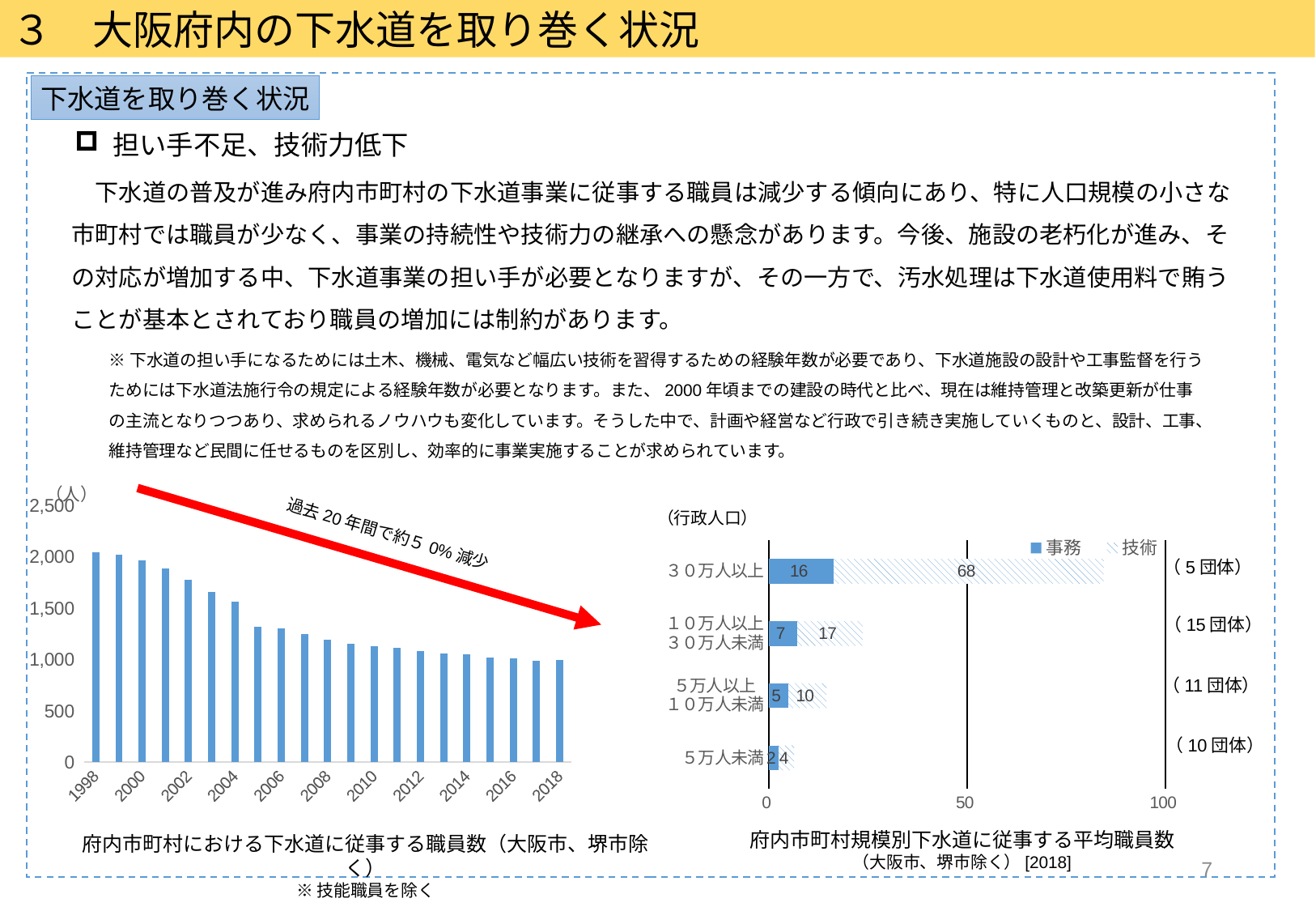

３　大阪府内の下水道を取り巻く状況

下水道を取り巻く状況
担い手不足、技術力低下
　下水道の普及が進み府内市町村の下水道事業に従事する職員は減少する傾向にあり、特に人口規模の小さな市町村では職員が少なく、事業の持続性や技術力の継承への懸念があります。今後、施設の老朽化が進み、その対応が増加する中、下水道事業の担い手が必要となりますが、その一方で、汚水処理は下水道使用料で賄うことが基本とされており職員の増加には制約があります。
※下水道の担い手になるためには土木、機械、電気など幅広い技術を習得するための経験年数が必要であり、下水道施設の設計や工事監督を行うためには下水道法施行令の規定による経験年数が必要となります。また、2000年頃までの建設の時代と比べ、現在は維持管理と改築更新が仕事の主流となりつつあり、求められるノウハウも変化しています。そうした中で、計画や経営など行政で引き続き実施していくものと、設計、工事、維持管理など民間に任せるものを区別し、効率的に事業実施することが求められています。

### Chart

| Category | 事務 | 技術 |
|---|---|---|
| ５万人未満 | 2.3846153846153846 | 4.0 |
| ５万人以上
１０万人未満 | 4.9 | 9.636363636363637 |
| １０万人以上
３０万人未満 | 7.166666666666667 | 16.5 |
| ３０万人以上 | 16.4 | 68.0 |

### Chart

| Category |  |
|---|---|
| 1998 | 2038.0 |
| 1999 | 2015.0 |
| 2000 | 1961.0 |
| 2001 | 1882.0 |
| 2002 | 1777.0 |
| 2003 | 1657.0 |
| 2004 | 1564.0 |
| 2005 | 1316.0 |
| 2006 | 1300.0 |
| 2007 | 1246.0 |
| 2008 | 1192.5 |
| 2009 | 1152.0 |
| 2010 | 1126.0 |
| 2011 | 1111.0 |
| 2012 | 1079.0 |
| 2013 | 1056.0 |
| 2014 | 1050.0 |
| 2015 | 1014.5 |
| 2016 | 1008.0 |
| 2017 | 989.0 |
| 2018 | 992.0 |
（行政人口）
過去20年間で約５0%減少
（5団体）
（15団体）
（11団体）
（10団体）
府内市町村規模別下水道に従事する平均職員数
（大阪市、堺市除く）[2018]
府内市町村における下水道に従事する職員数（大阪市、堺市除く）
※技能職員を除く
7